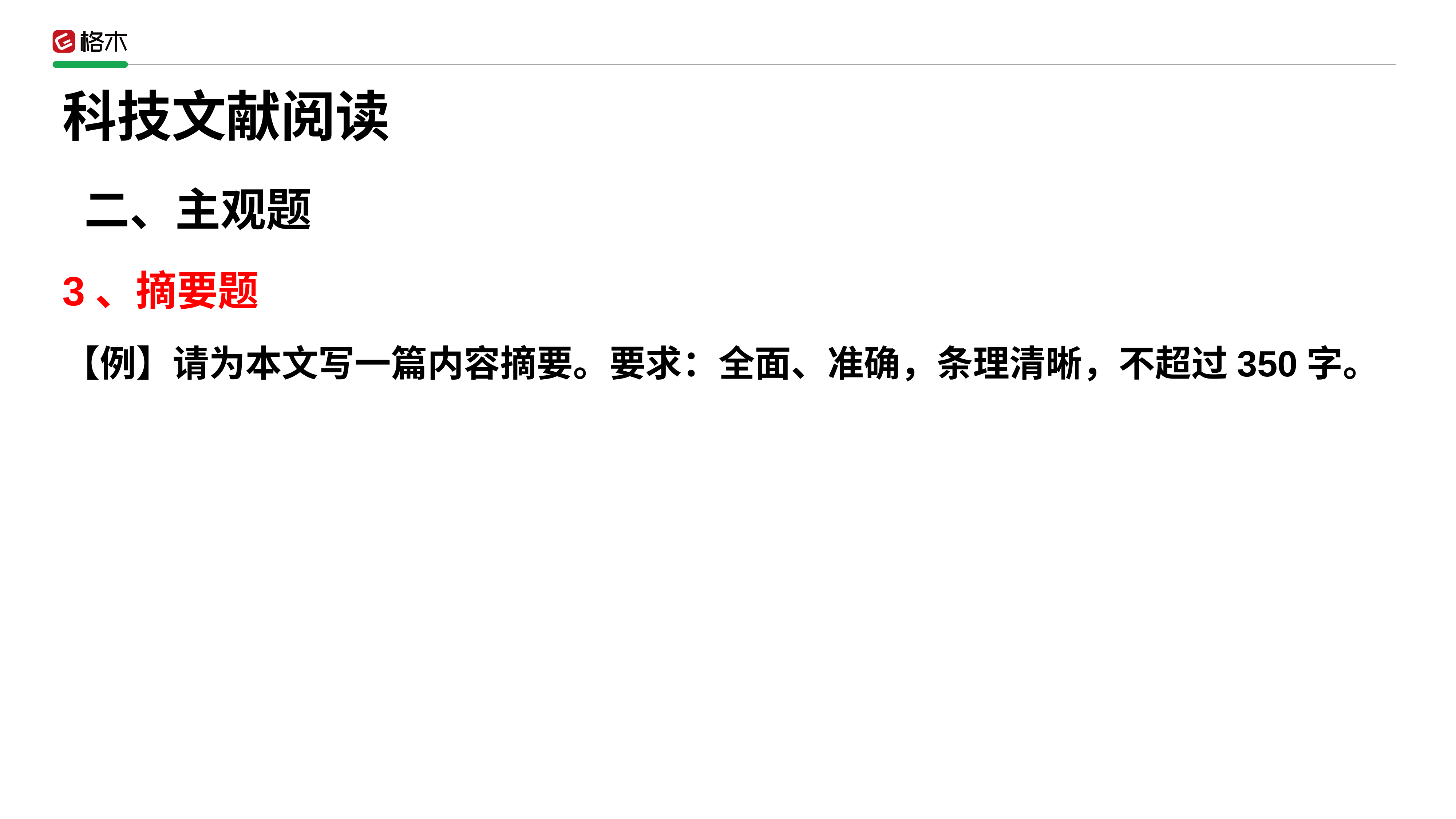

科技文献阅读
二、主观题
3、摘要题
【例】请为本文写一篇内容摘要。要求：全面、准确，条理清晰，不超过350字。